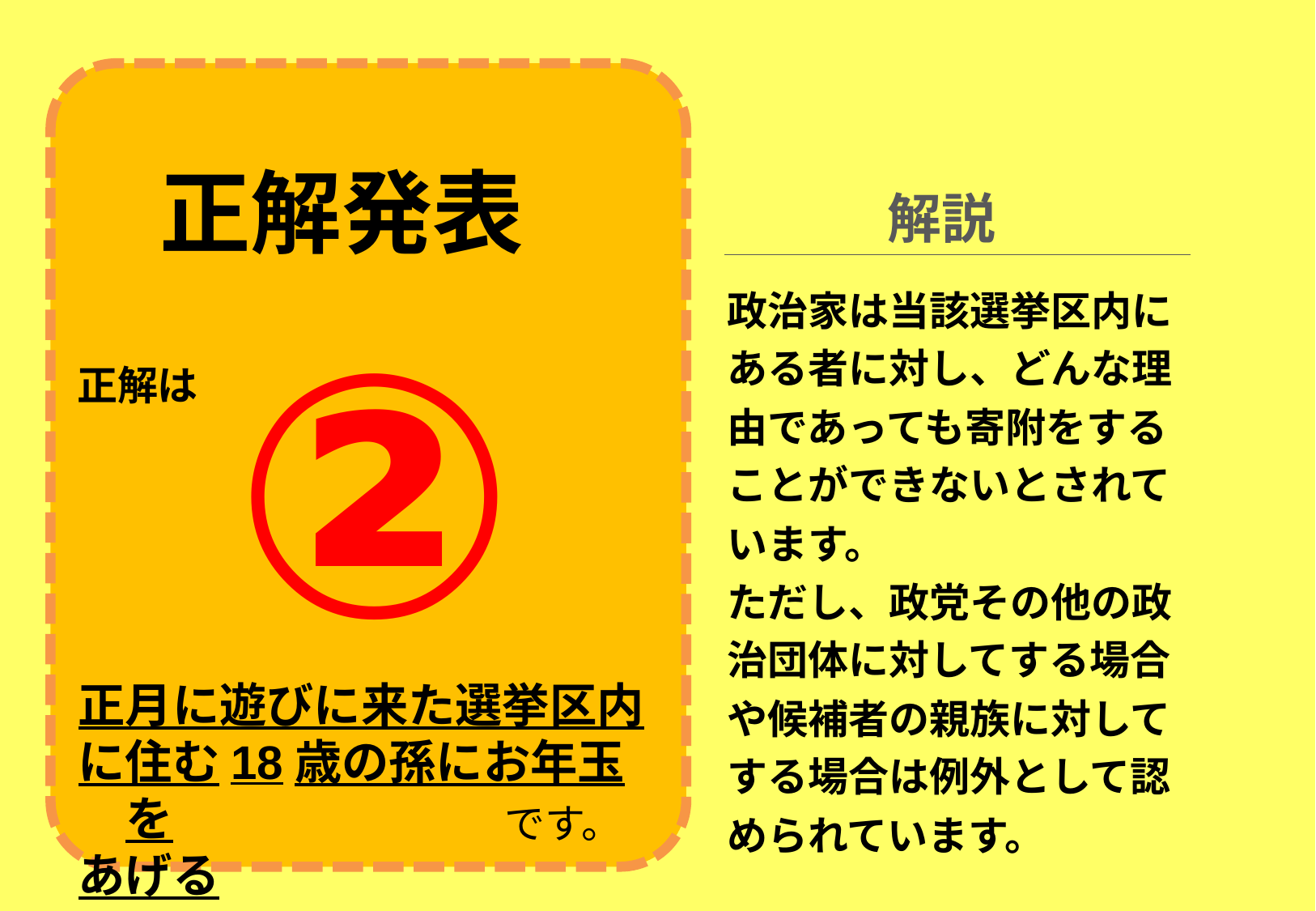

正解発表
解説
政治家は当該選挙区内にある者に対し、どんな理由であっても寄附をすることができないとされています。
ただし、政党その他の政治団体に対してする場合や候補者の親族に対してする場合は例外として認められています。
②
正解は
正月に遊びに来た選挙区内
に住む18歳の孫にお年玉を
あげる
です。